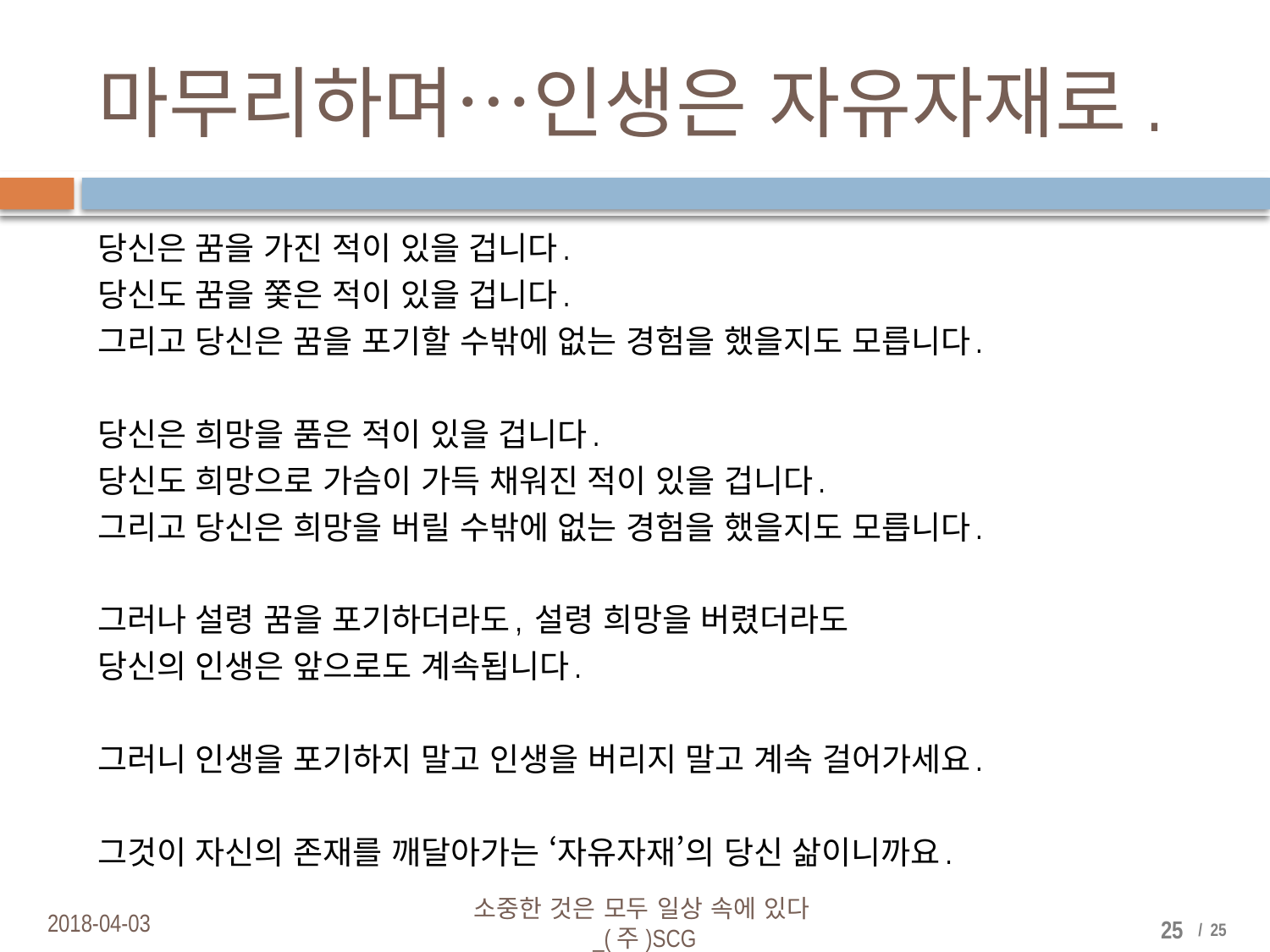

# 마무리하며…인생은 자유자재로.
당신은 꿈을 가진 적이 있을 겁니다.
당신도 꿈을 쫓은 적이 있을 겁니다.
그리고 당신은 꿈을 포기할 수밖에 없는 경험을 했을지도 모릅니다.

당신은 희망을 품은 적이 있을 겁니다.
당신도 희망으로 가슴이 가득 채워진 적이 있을 겁니다.
그리고 당신은 희망을 버릴 수밖에 없는 경험을 했을지도 모릅니다.

그러나 설령 꿈을 포기하더라도, 설령 희망을 버렸더라도
당신의 인생은 앞으로도 계속됩니다.

그러니 인생을 포기하지 말고 인생을 버리지 말고 계속 걸어가세요.

그것이 자신의 존재를 깨달아가는 ‘자유자재’의 당신 삶이니까요.
2018-04-03
소중한 것은 모두 일상 속에 있다_(주)SCG
25